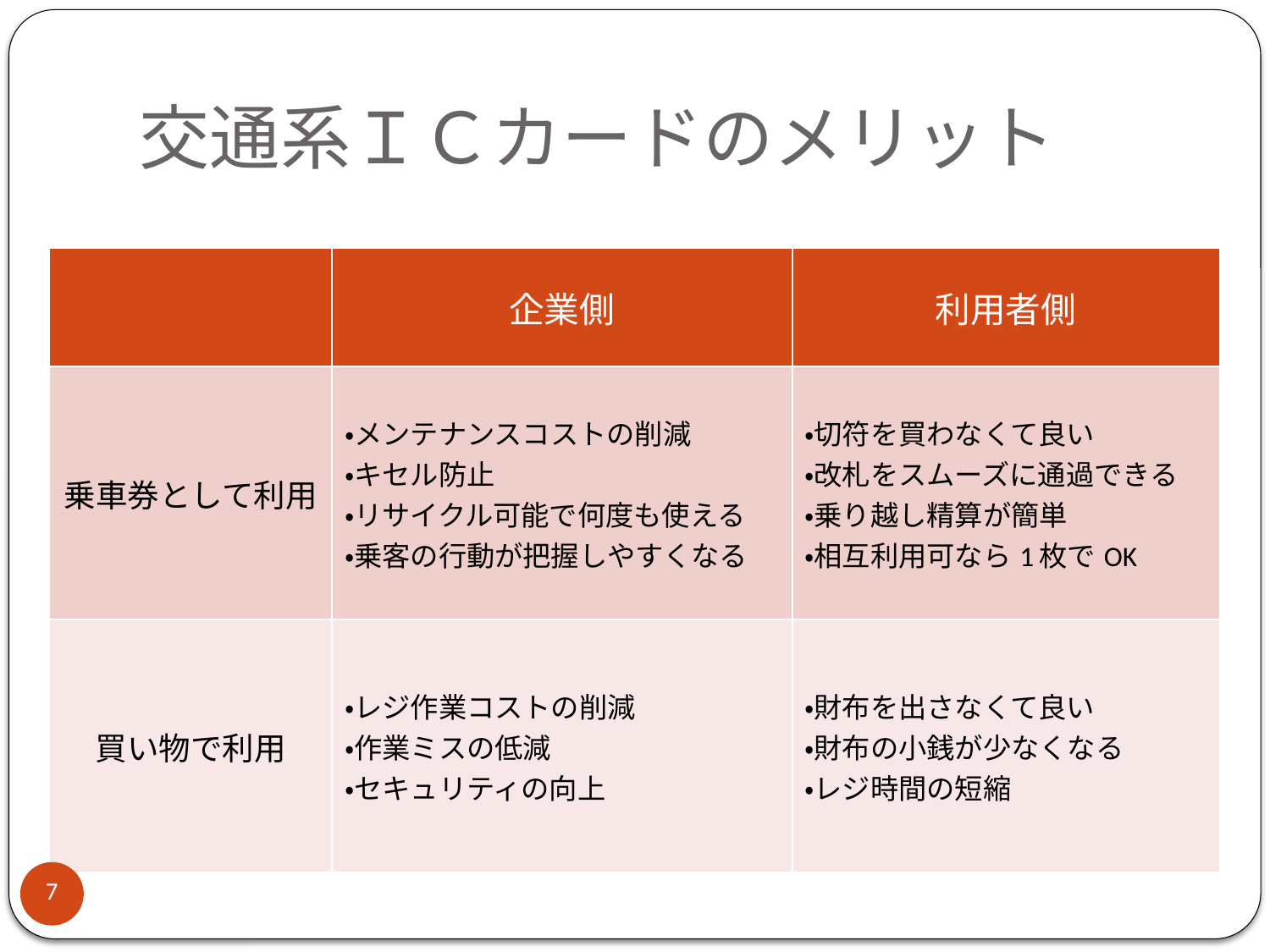

# 交通系ＩＣカードのメリット
|  | 企業側 | 利用者側 |
| --- | --- | --- |
| 乗車券として利用 | ・メンテナンスコストの削減 ・キセル防止 ・リサイクル可能で何度も使える ・乗客の行動が把握しやすくなる | ・切符を買わなくて良い ・改札をスムーズに通過できる ・乗り越し精算が簡単 ・相互利用可なら1枚でOK |
| 買い物で利用 | ・レジ作業コストの削減 ・作業ミスの低減 ・セキュリティの向上 | ・財布を出さなくて良い ・財布の小銭が少なくなる ・レジ時間の短縮 |
7